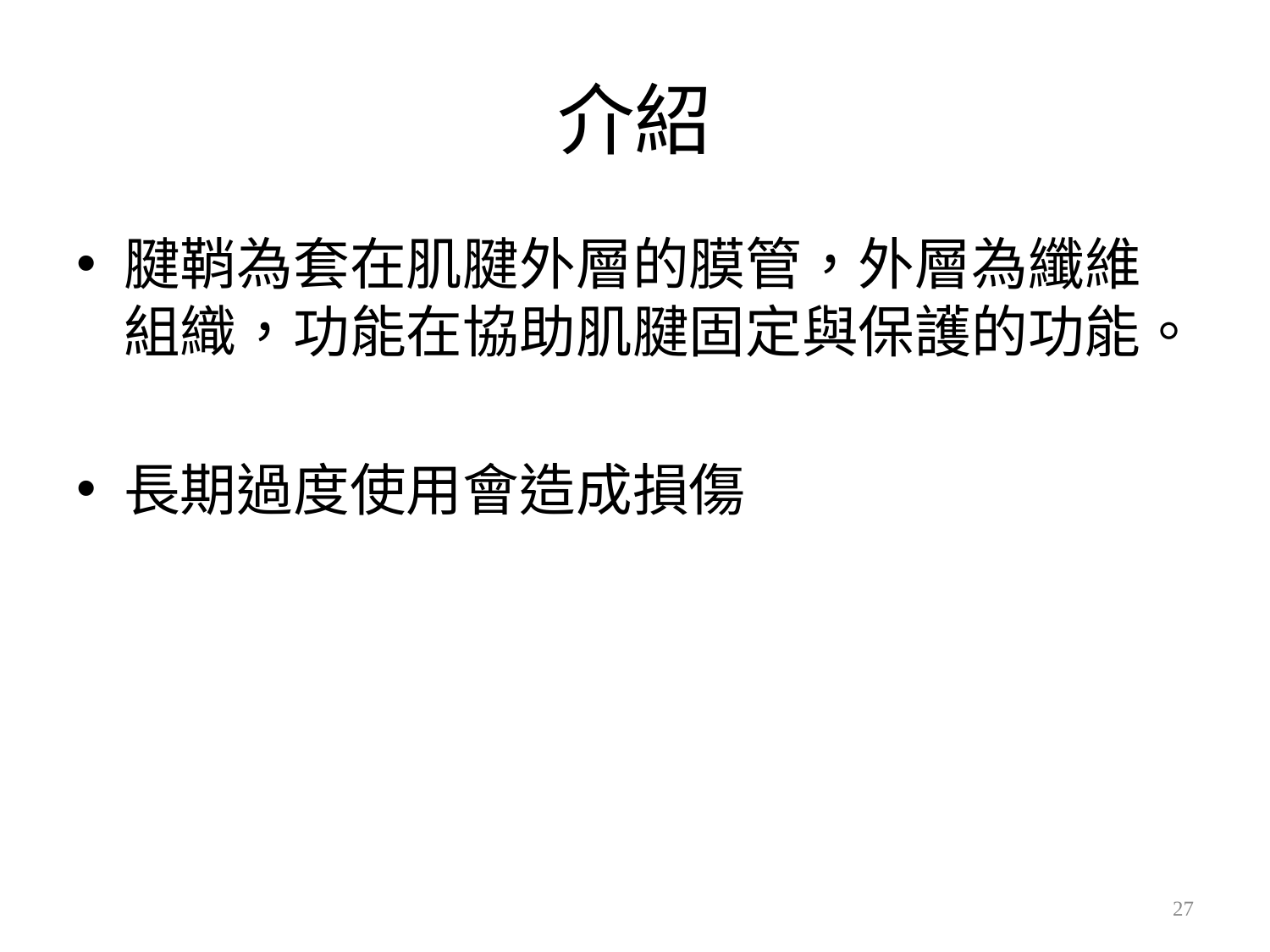

# 介紹
腱鞘為套在肌腱外層的膜管，外層為纖維組織，功能在協助肌腱固定與保護的功能。

長期過度使用會造成損傷

27